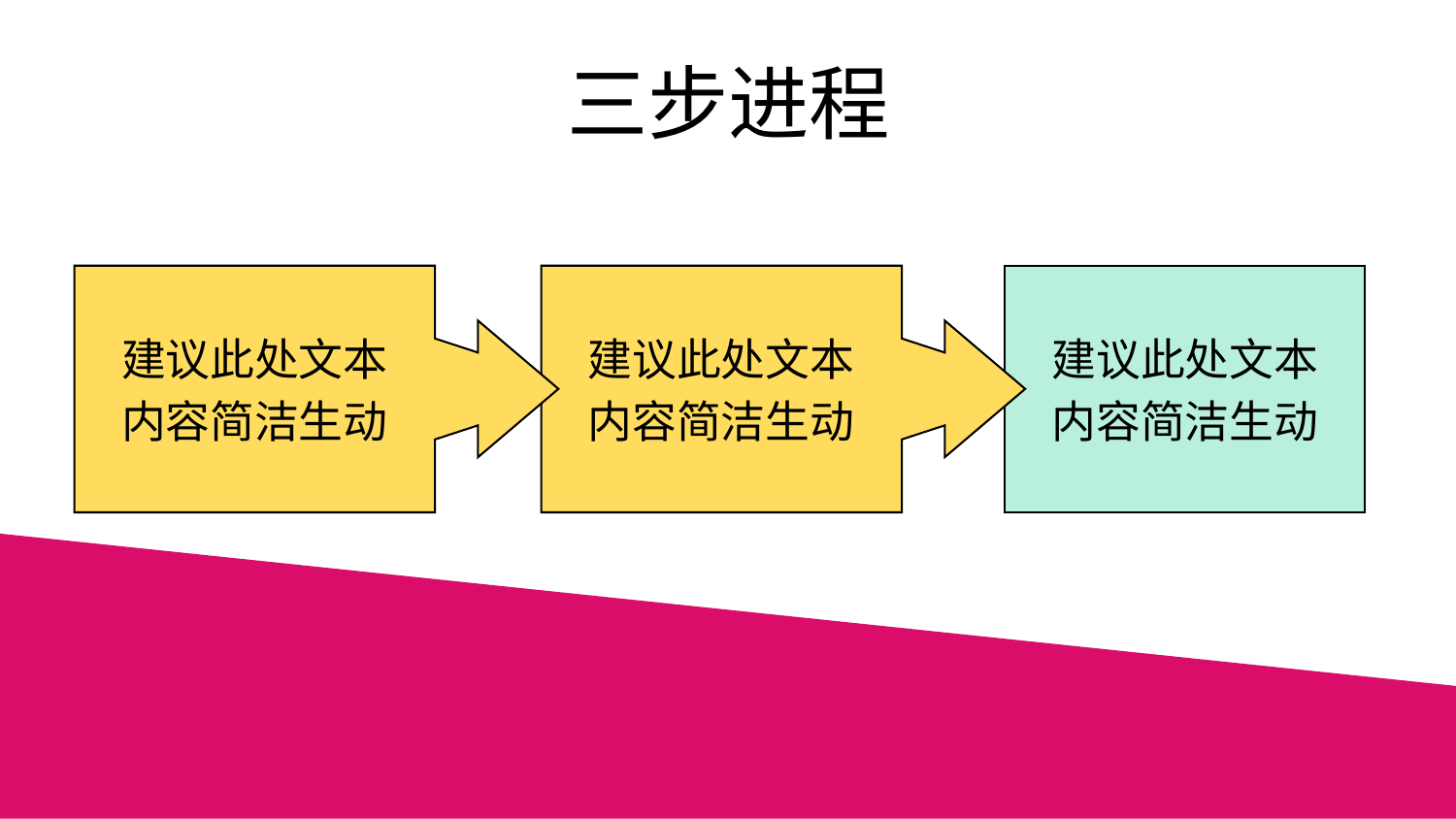

# 三步进程
建议此处文本
内容简洁生动
建议此处文本
内容简洁生动
建议此处文本
内容简洁生动